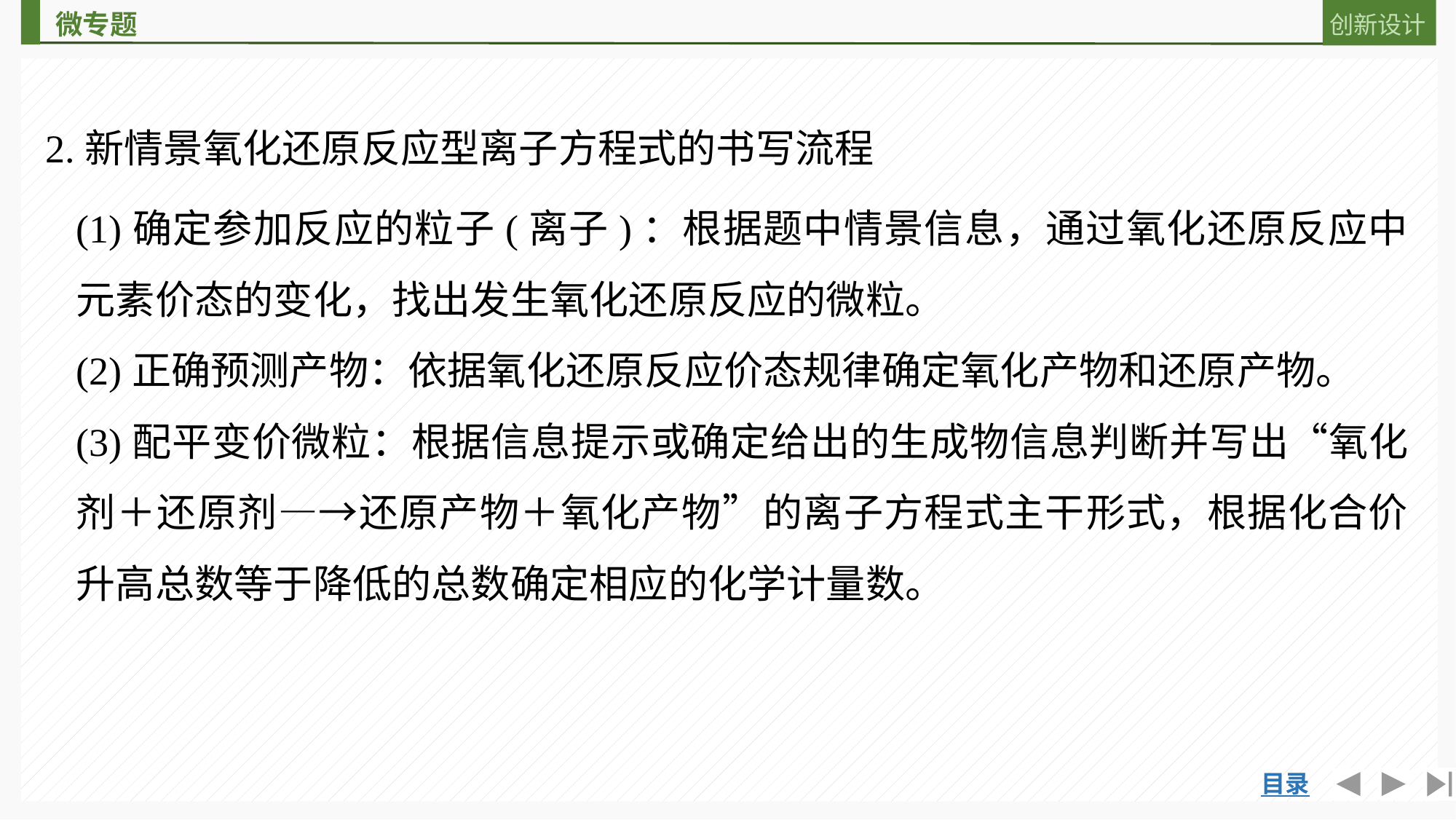

2.新情景氧化还原反应型离子方程式的书写流程
(1)确定参加反应的粒子(离子)：根据题中情景信息，通过氧化还原反应中元素价态的变化，找出发生氧化还原反应的微粒。
(2)正确预测产物：依据氧化还原反应价态规律确定氧化产物和还原产物。
(3)配平变价微粒：根据信息提示或确定给出的生成物信息判断并写出“氧化剂＋还原剂―→还原产物＋氧化产物”的离子方程式主干形式，根据化合价升高总数等于降低的总数确定相应的化学计量数。